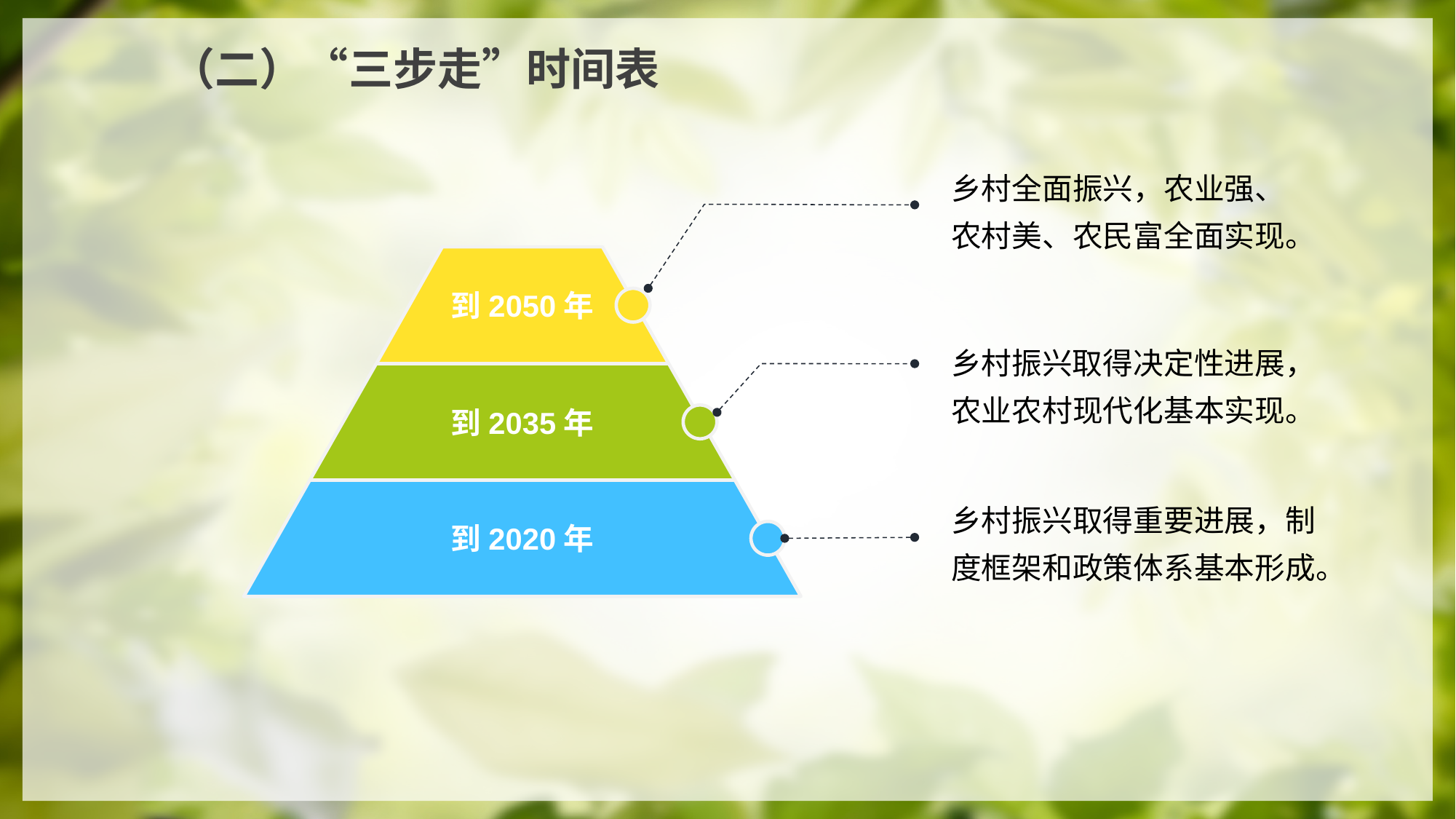

（二）“三步走”时间表

乡村全面振兴，农业强、农村美、农民富全面实现。

到2050年

乡村振兴取得决定性进展，农业农村现代化基本实现。

到2035年

乡村振兴取得重要进展，制度框架和政策体系基本形成。
到2020年